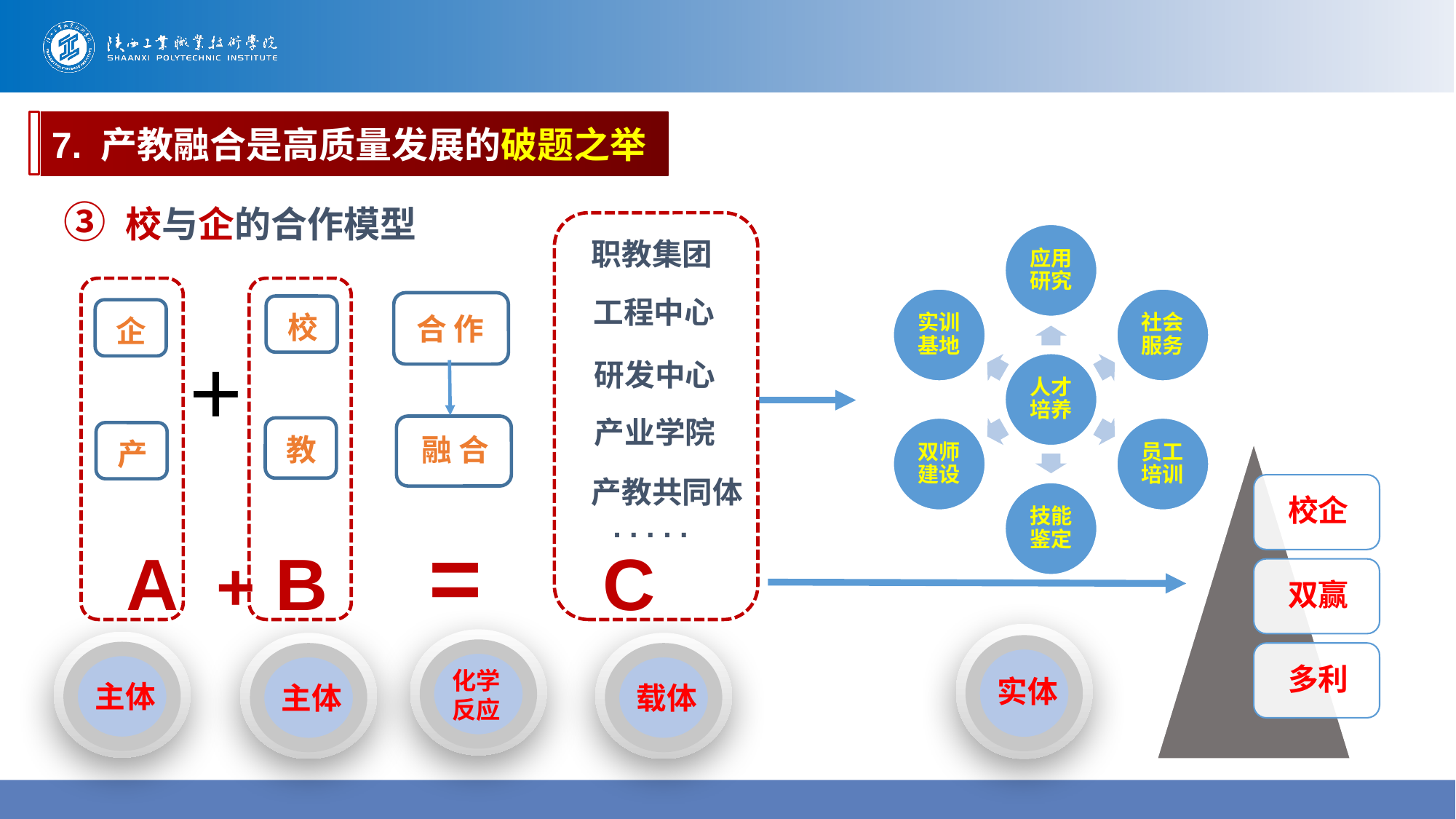

7. 产教融合是高质量发展的破题之举
③ 校与企的合作模型
人才培养

应用研究

社会服务

员工培训

技能鉴定

双师建设

实训基地
职教集团
工程中心

合 作

校

企

+
研发中心

产业学院

融 合

教

产
校企
双赢
多利
产教共同体
  . . . . .
 A  + B     =      C

实体

化学
反应

主体

主体

载体